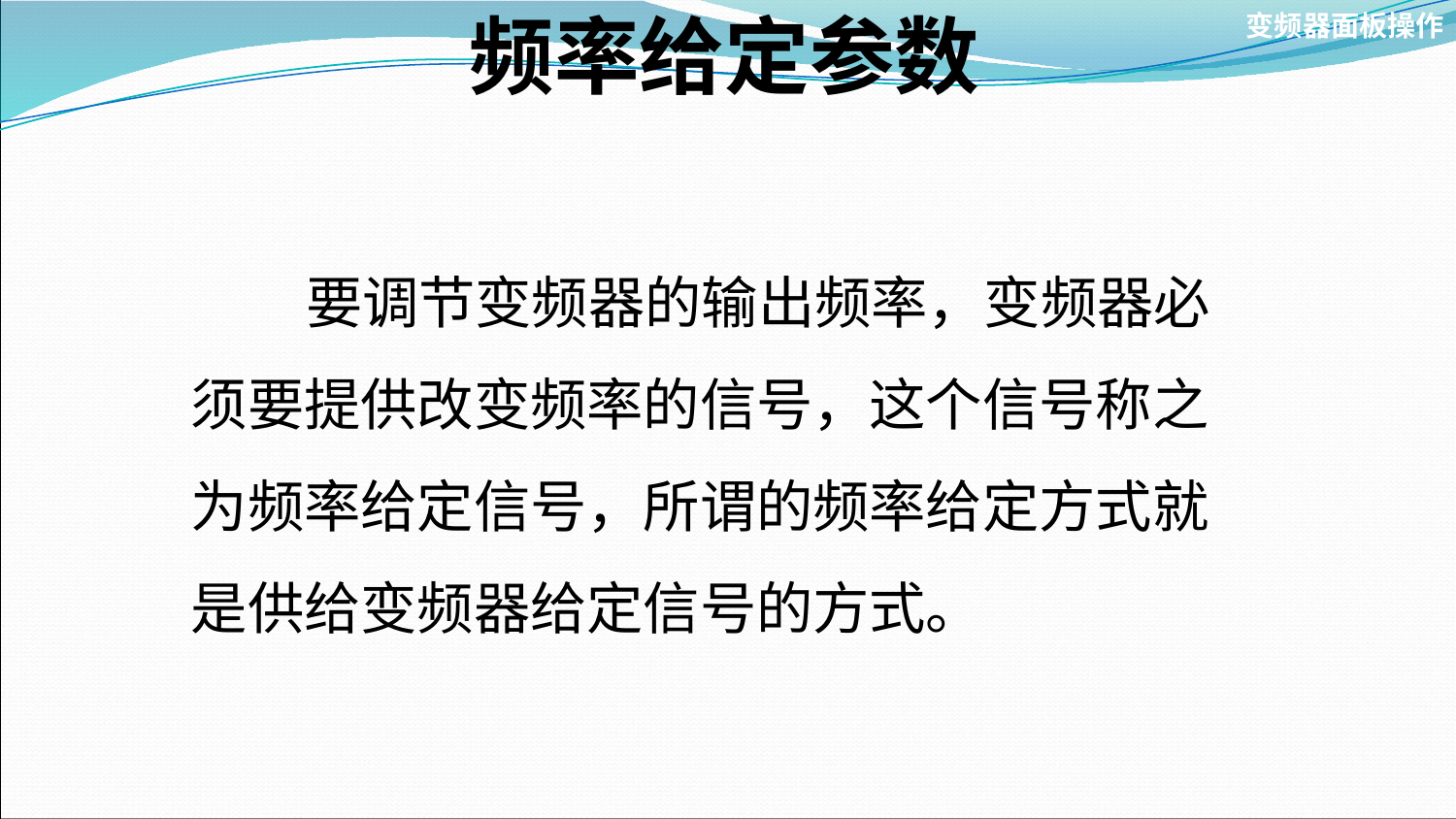

# 频率给定参数
变频器面板操作
        要调节变频器的输出频率，变频器必须要提供改变频率的信号，这个信号称之为频率给定信号，所谓的频率给定方式就是供给变频器给定信号的方式。
3